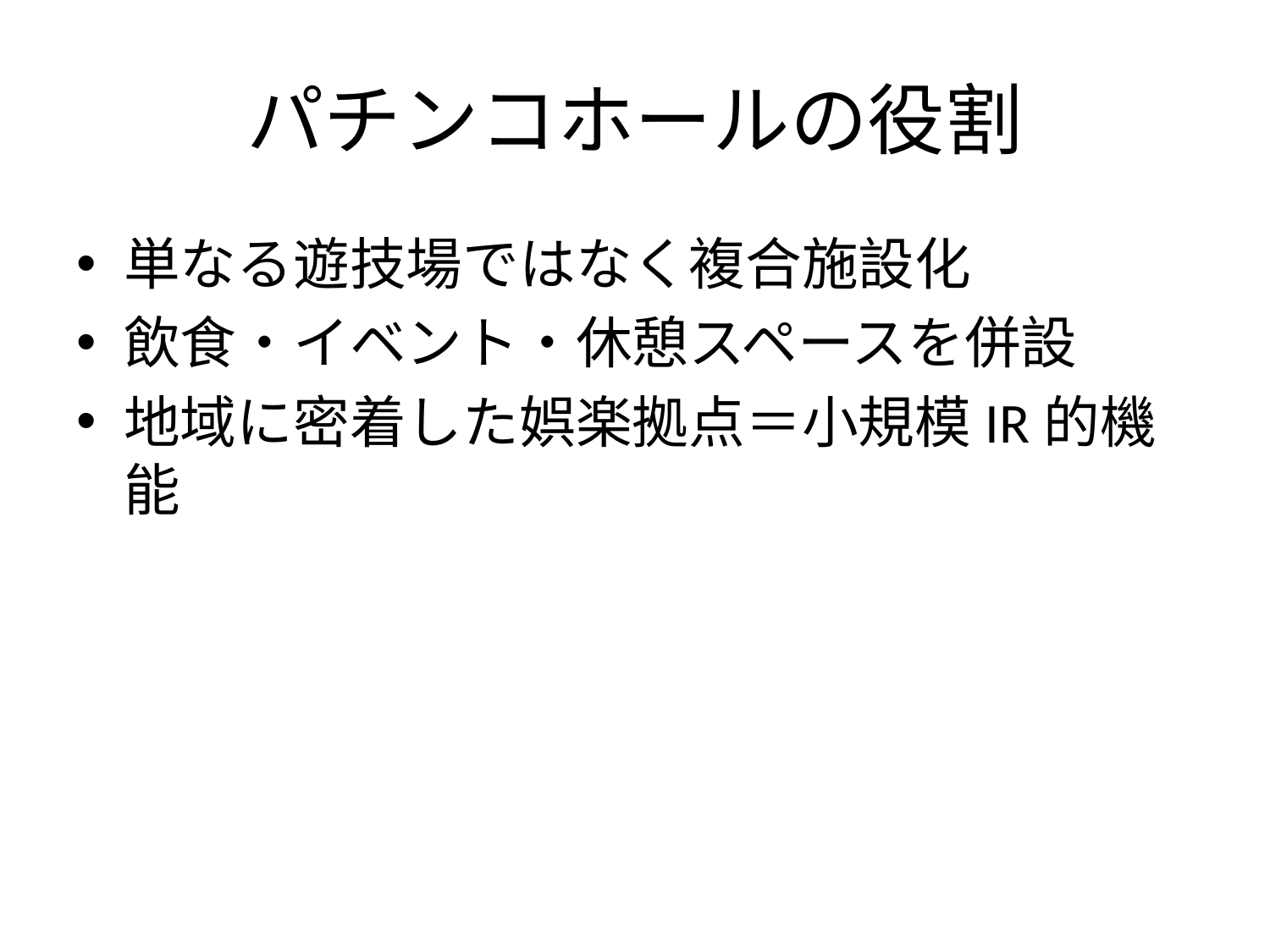

# パチンコホールの役割
単なる遊技場ではなく複合施設化
飲食・イベント・休憩スペースを併設
地域に密着した娯楽拠点＝小規模IR的機能